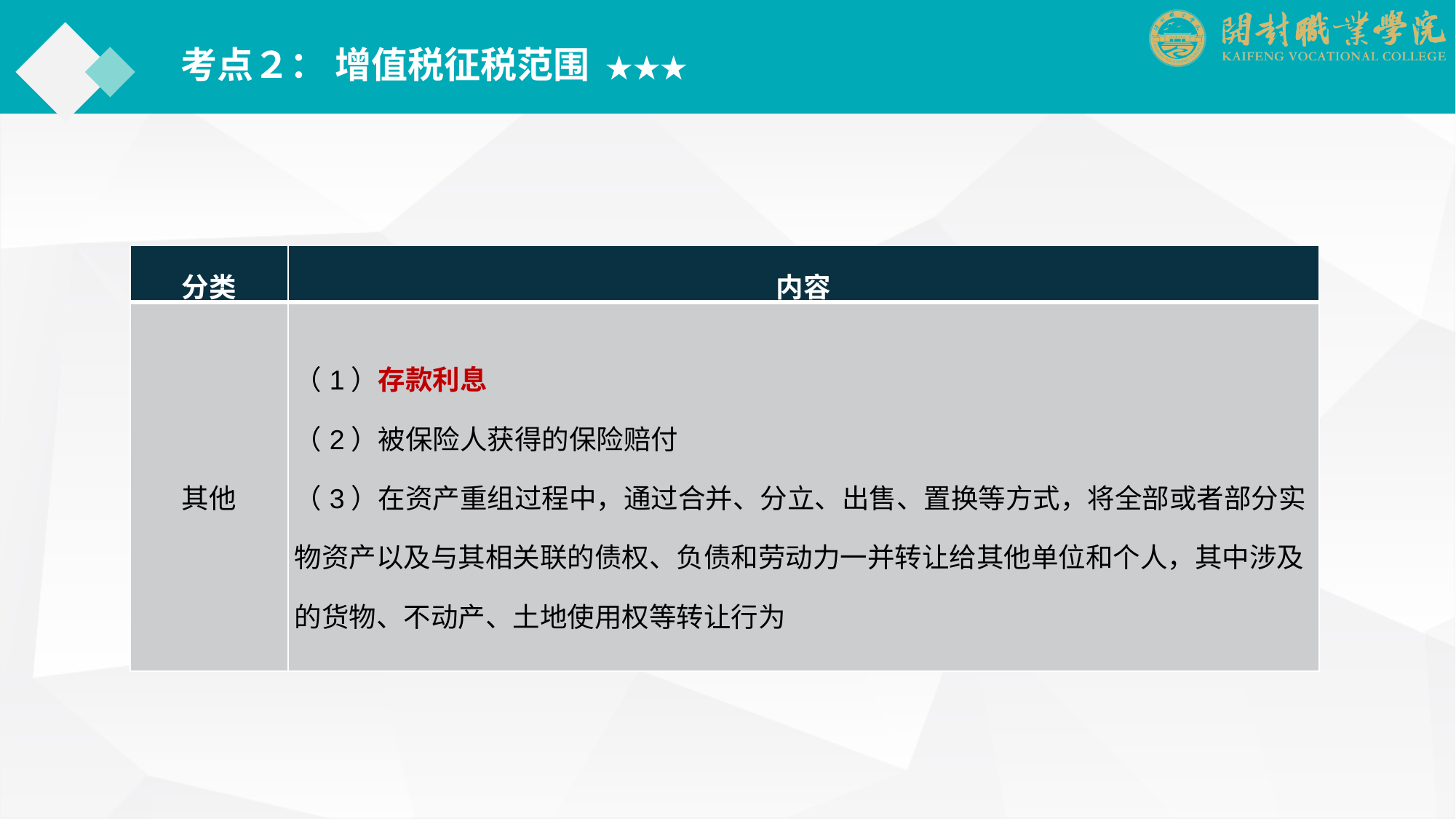

考点２： 增值税征税范围  ★★★
| 分类 | 内容 |
| --- | --- |
| 其他 | （1）存款利息 （2）被保险人获得的保险赔付 （3）在资产重组过程中，通过合并、分立、出售、置换等方式，将全部或者部分实物资产以及与其相关联的债权、负债和劳动力一并转让给其他单位和个人，其中涉及的货物、不动产、土地使用权等转让行为 |